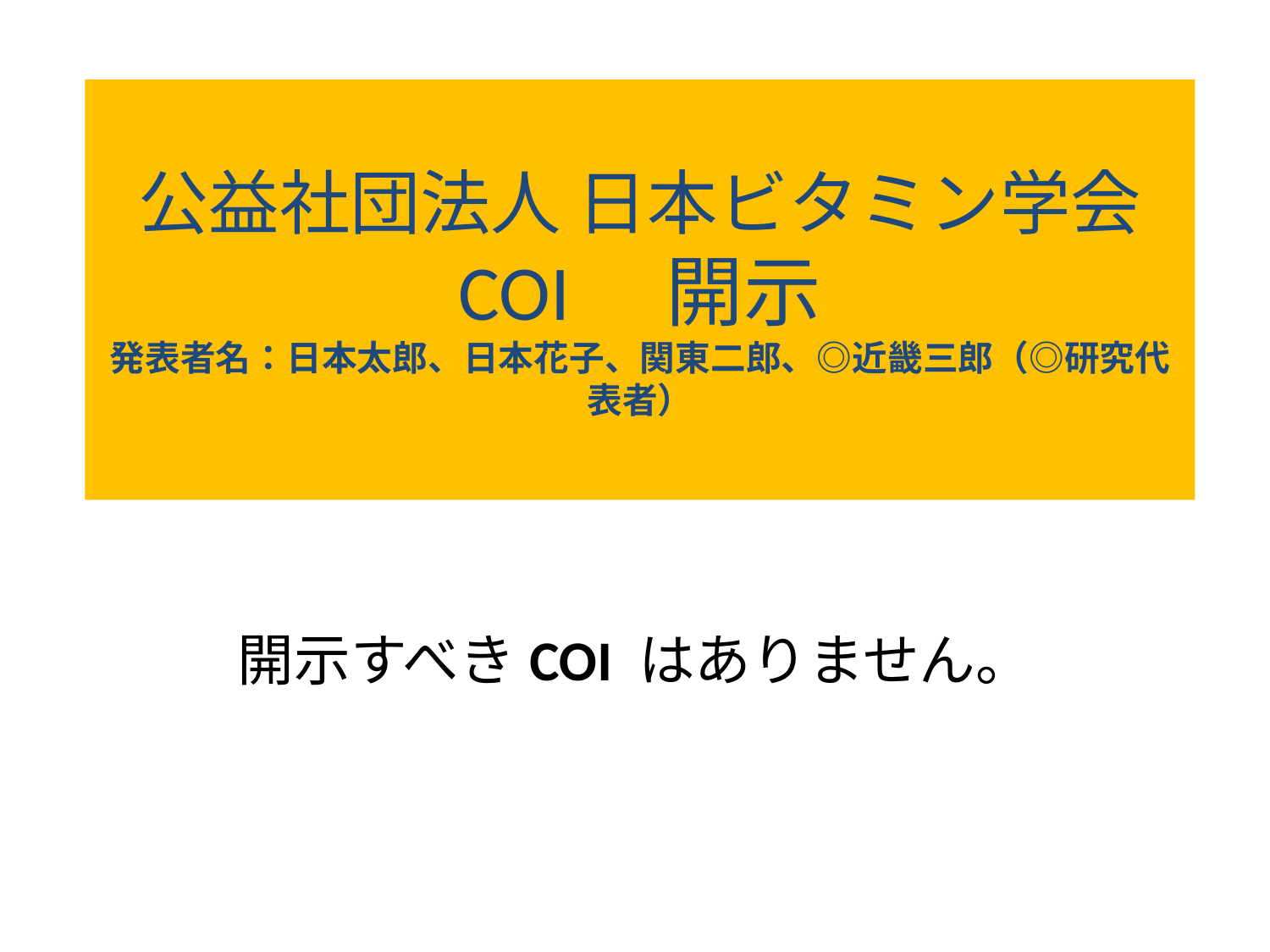

# 公益社団法人 日本ビタミン学会 COI　開示 発表者名：日本太郎、日本花子、関東二郎、◎近畿三郎（◎研究代表者）

開示すべきCOI はありません。